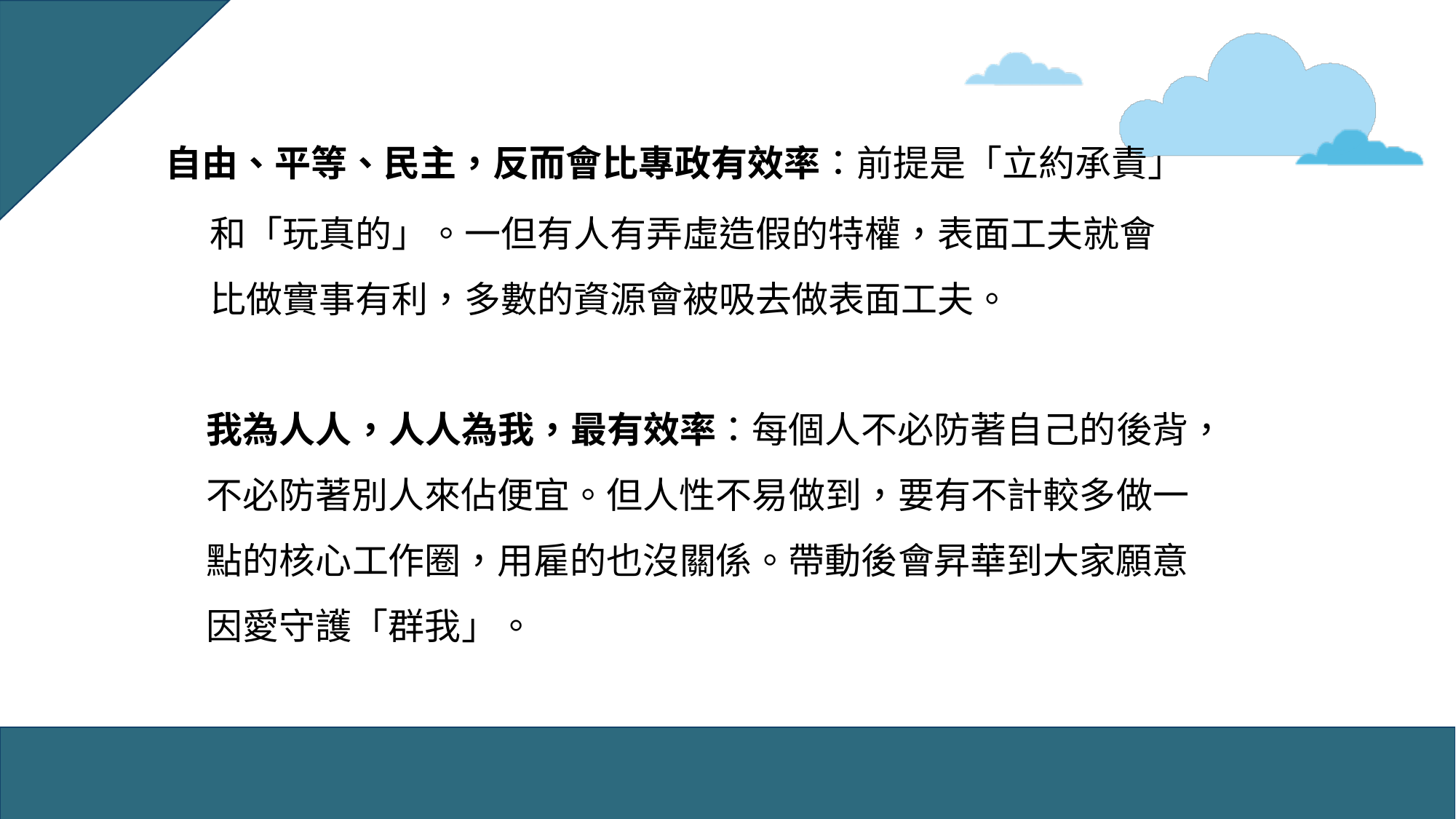

自由、平等、民主，反而會比專政有效率：前提是「立約承責」和「玩真的」。一但有人有弄虛造假的特權，表面工夫就會比做實事有利，多數的資源會被吸去做表面工夫。
我為人人，人人為我，最有效率：每個人不必防著自己的後背，不必防著別人來佔便宜。但人性不易做到，要有不計較多做一點的核心工作圈，用雇的也沒關係。帶動後會昇華到大家願意因愛守護「群我」。